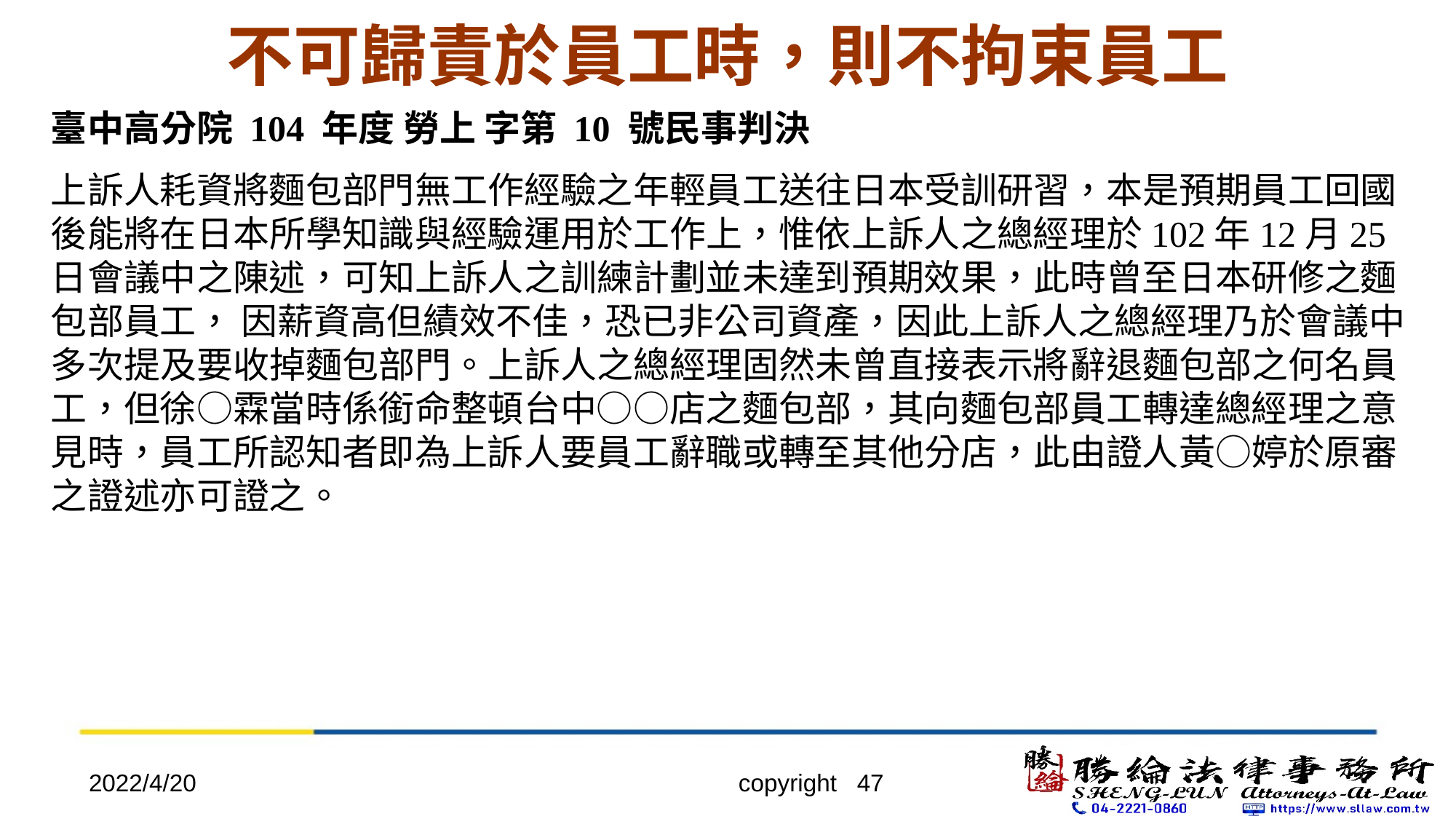

# 不可歸責於員工時，則不拘束員工
臺中高分院 104 年度 勞上 字第 10 號民事判決

上訴人耗資將麵包部門無工作經驗之年輕員工送往日本受訓研習，本是預期員工回國後能將在日本所學知識與經驗運用於工作上，惟依上訴人之總經理於102年12月25日會議中之陳述，可知上訴人之訓練計劃並未達到預期效果，此時曾至日本研修之麵包部員工， 因薪資高但績效不佳，恐已非公司資產，因此上訴人之總經理乃於會議中多次提及要收掉麵包部門。上訴人之總經理固然未曾直接表示將辭退麵包部之何名員工，但徐○霖當時係銜命整頓台中○○店之麵包部，其向麵包部員工轉達總經理之意見時，員工所認知者即為上訴人要員工辭職或轉至其他分店，此由證人黃○婷於原審之證述亦可證之。

2022/4/20
copyright   47